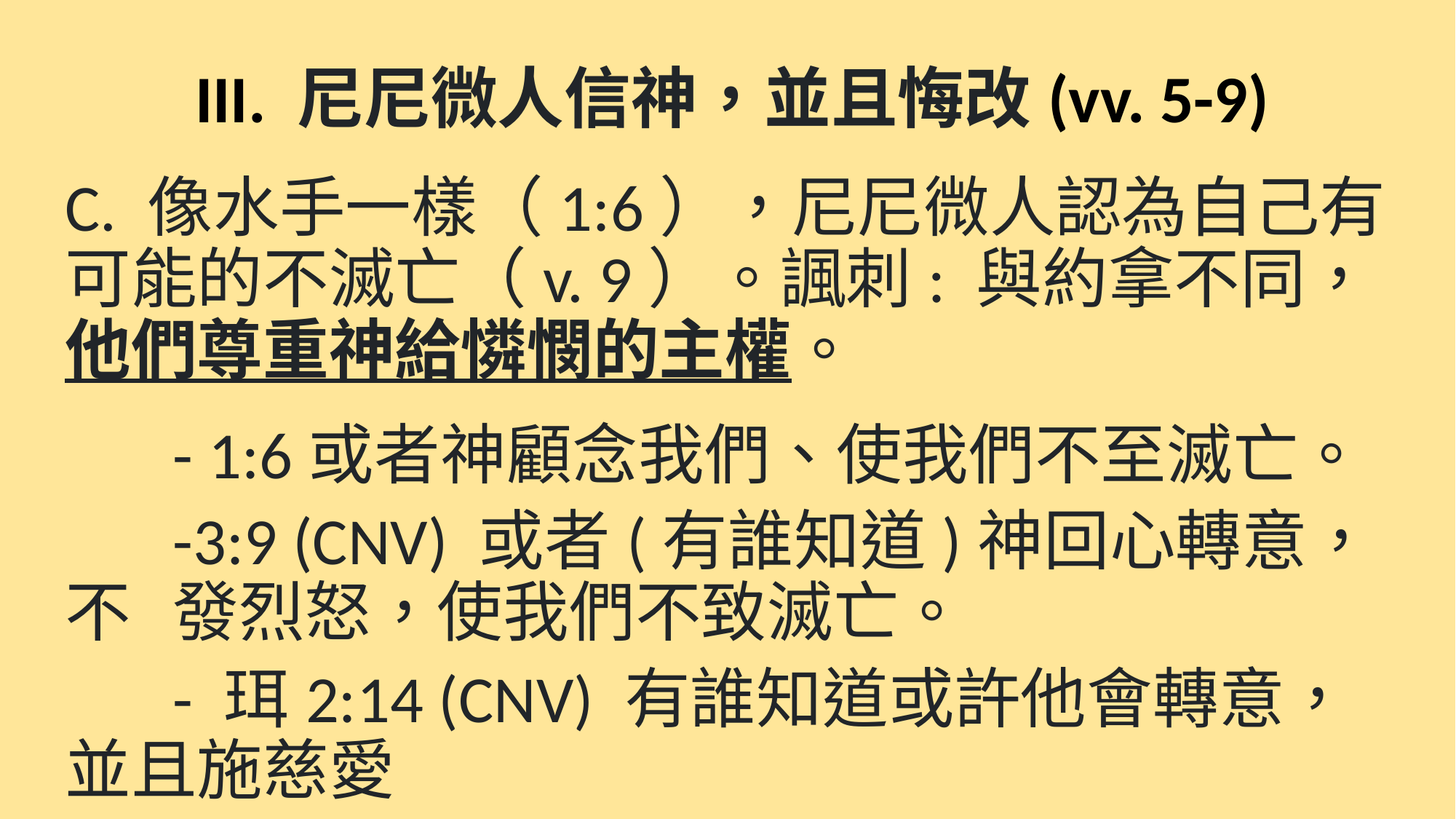

# III. 尼尼微人信神，並且悔改(vv. 5-9)
C. 像水手一樣（1:6），尼尼微人認為自己有可能的不滅亡（v. 9）。諷刺: 與約拿不同，他們尊重神給憐憫的主權。
	- 1:6或者神顧念我們、使我們不至滅亡。
	-3:9 (CNV) 或者(有誰知道)神回心轉意，不	發烈怒，使我們不致滅亡。
	- 珥2:14 (CNV) 有誰知道或許他會轉意，	並且施慈愛